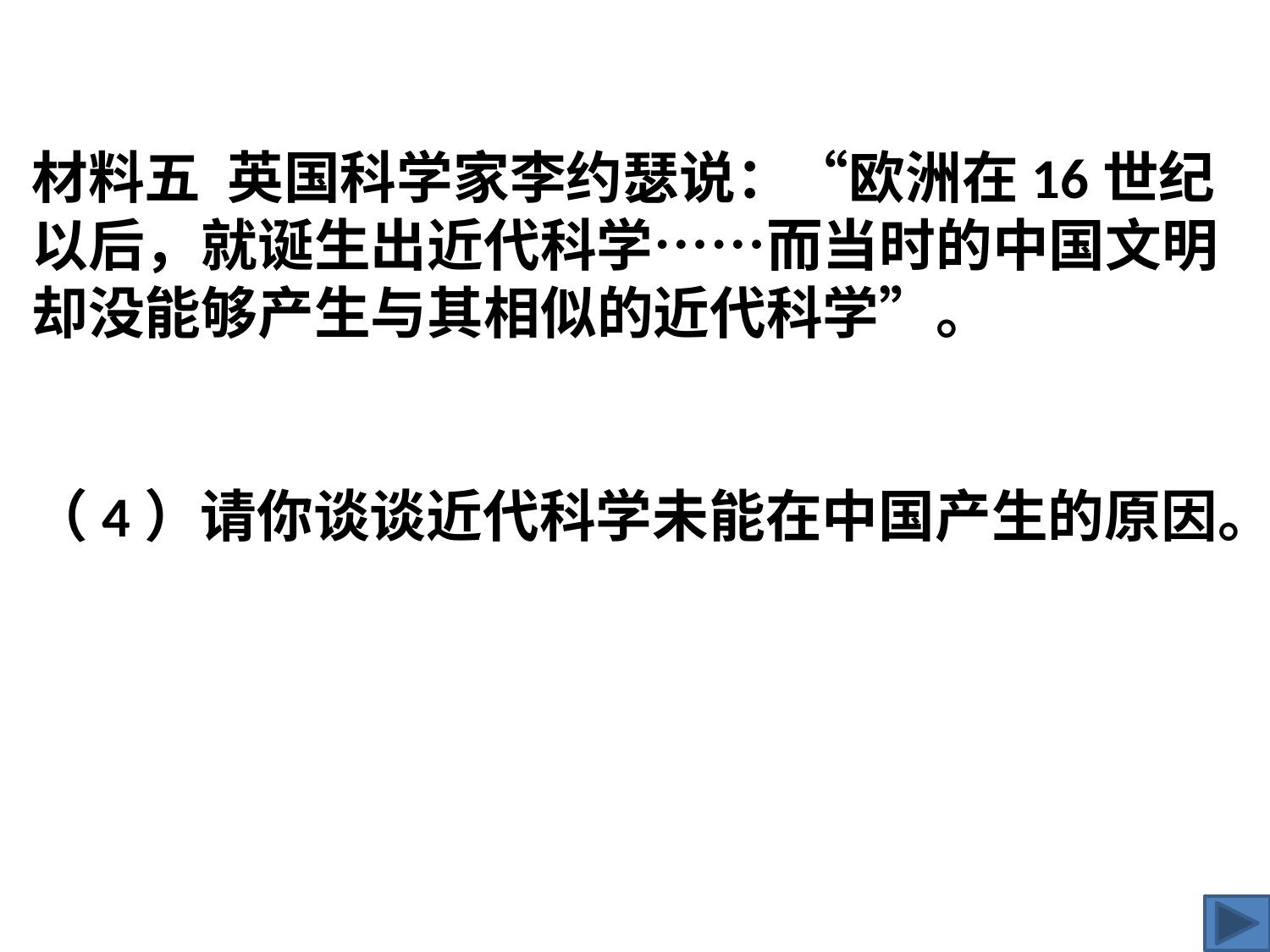

材料五  英国科学家李约瑟说：“欧洲在16世纪
以后，就诞生出近代科学……而当时的中国文明
却没能够产生与其相似的近代科学”。

（4）请你谈谈近代科学未能在中国产生的原因。